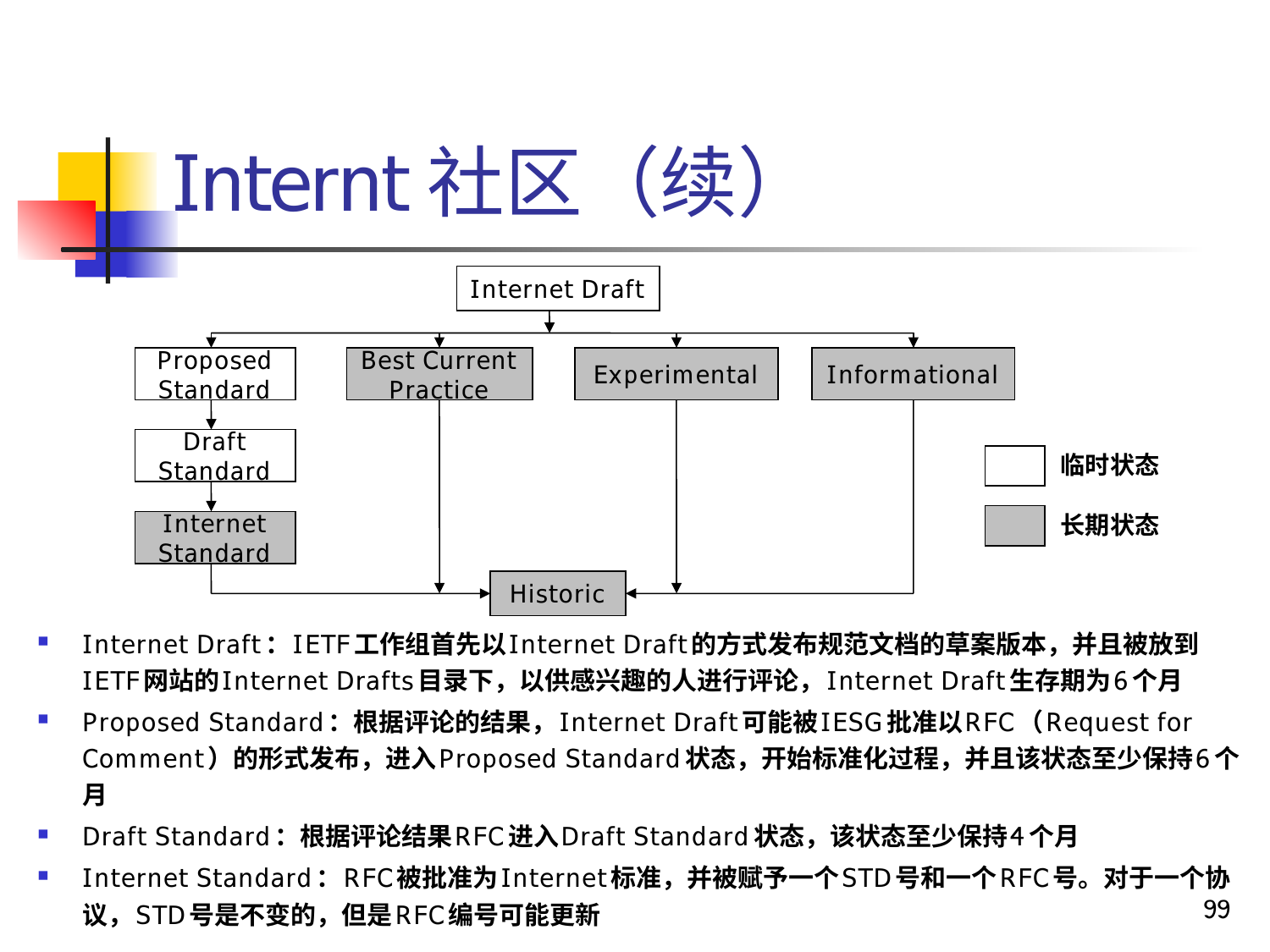

# Internt社区（续）
Internet Draft

Proposed Standard
Best Current Practice
Experimental
Informational

Draft Standard
临时状态

长期状态

Internet Standard

Historic

Internet Draft：IETF工作组首先以Internet Draft的方式发布规范文档的草案版本，并且被放到IETF网站的Internet Drafts目录下，以供感兴趣的人进行评论，Internet Draft生存期为6个月
Proposed Standard：根据评论的结果，Internet Draft可能被IESG批准以RFC（Request for Comment）的形式发布，进入Proposed Standard状态，开始标准化过程，并且该状态至少保持6个月
Draft Standard：根据评论结果RFC进入Draft Standard状态，该状态至少保持4个月
Internet Standard：RFC被批准为Internet标准，并被赋予一个STD号和一个RFC号。对于一个协议，STD号是不变的，但是RFC编号可能更新
99